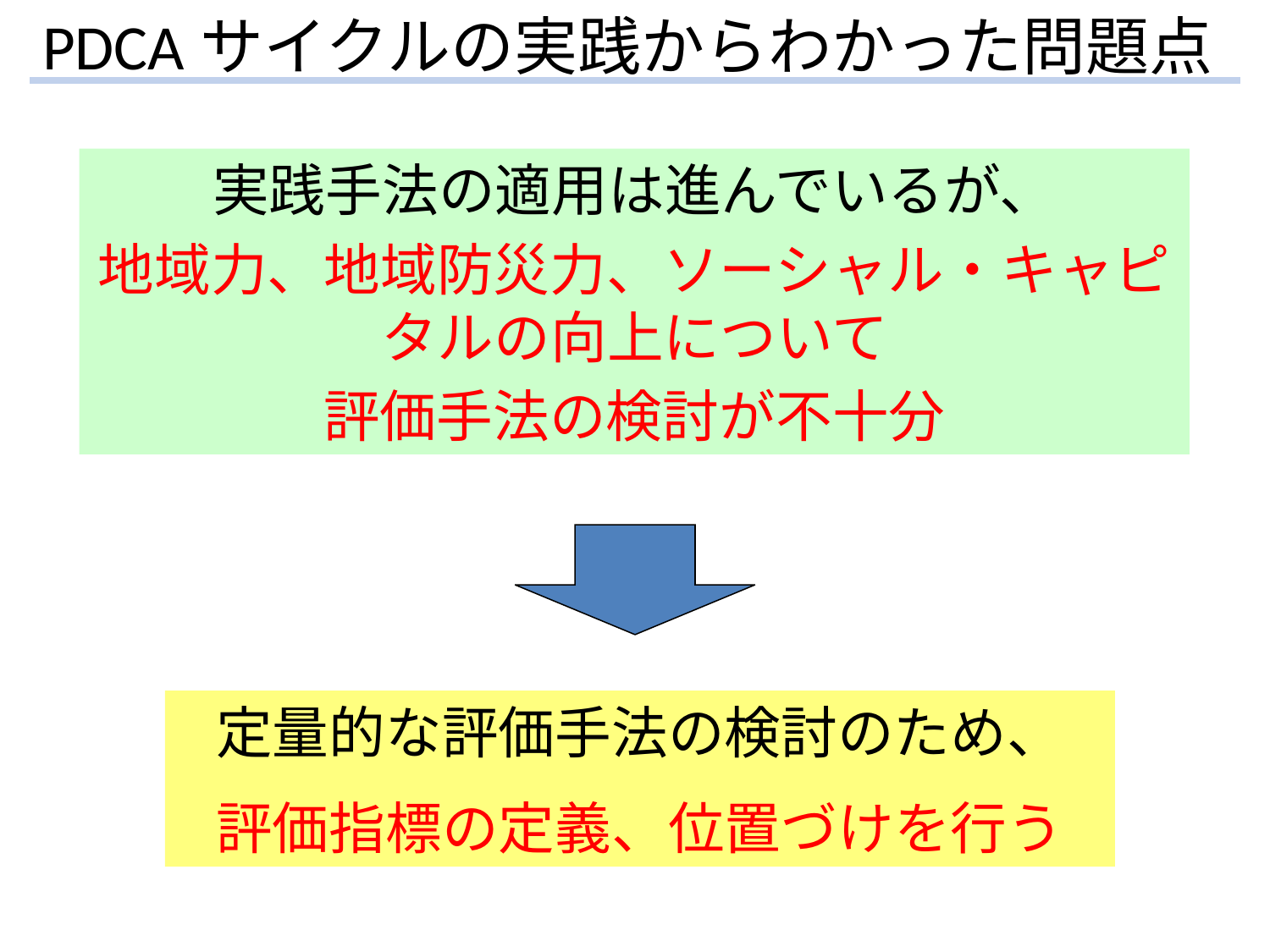

PDCAサイクルの実践からわかった問題点
実践手法の適用は進んでいるが、
地域力、地域防災力、ソーシャル・キャピタルの向上について
評価手法の検討が不十分

定量的な評価手法の検討のため、
評価指標の定義、位置づけを行う